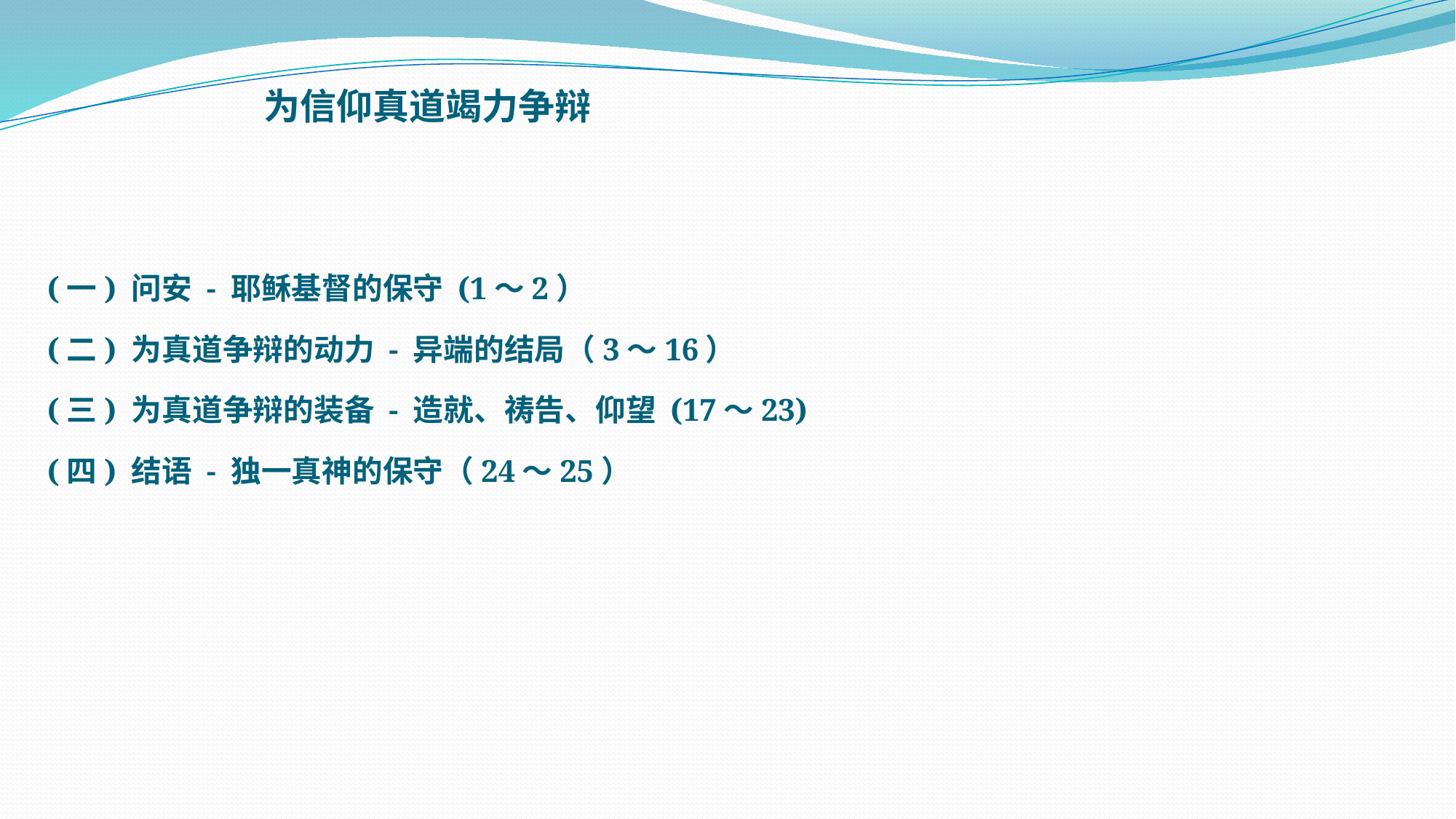

# 为信仰真道竭力争辩
(一) 问安 - 耶稣基督的保守 (1～2）
(二) 为真道争辩的动力 - 异端的结局（3～16）
(三) 为真道争辩的装备 - 造就、祷告、仰望 (17～23)
(四) 结语 - 独一真神的保守（24～25）